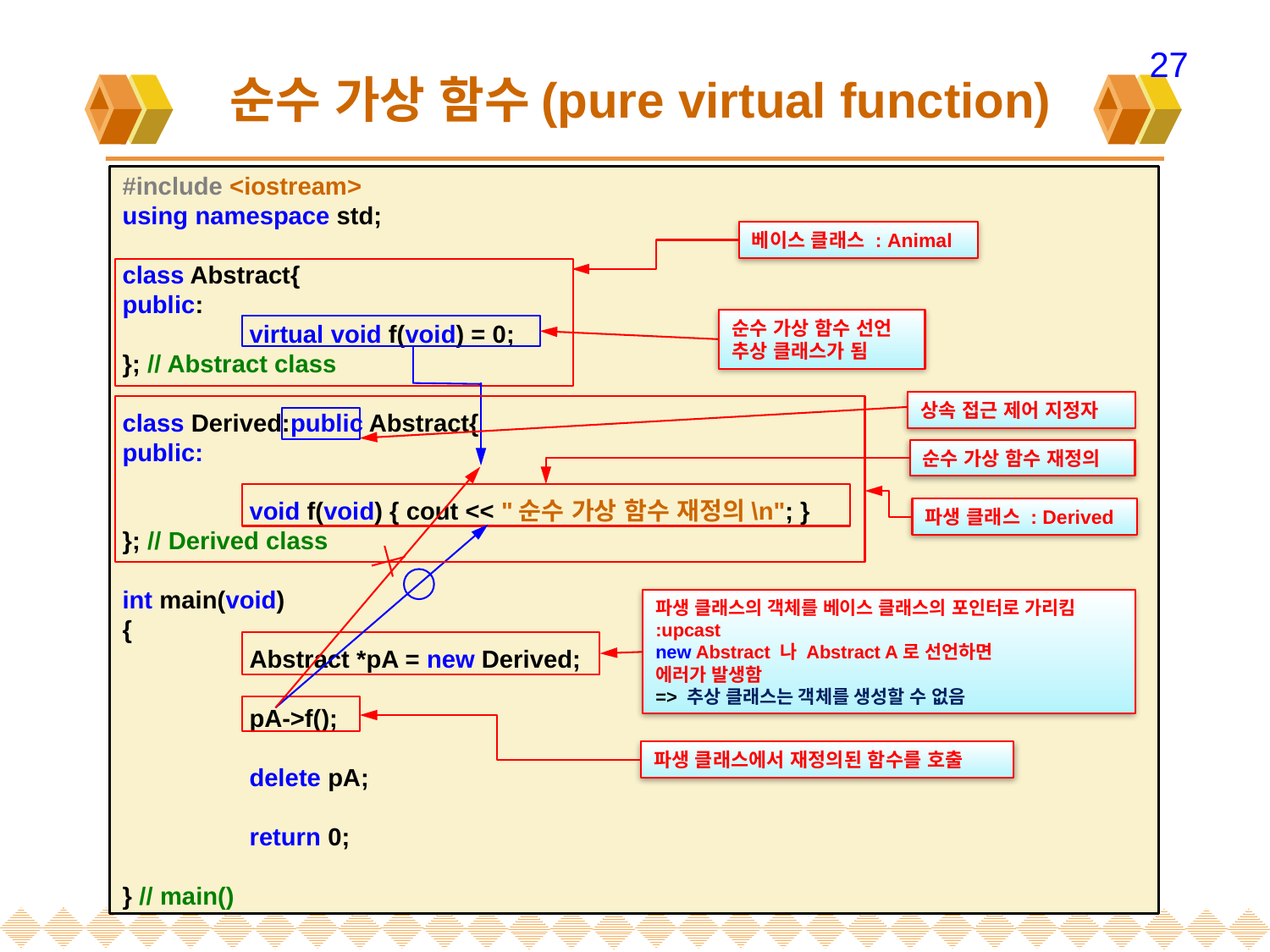

27
# 순수 가상 함수(pure virtual function)
#include <iostream>
using namespace std;

class Abstract{
public:
	virtual void f(void) = 0;
}; // Abstract class

class Derived:public Abstract{
public:

	void f(void) { cout << "순수 가상 함수 재정의\n"; }
}; // Derived class

int main(void)
{
	Abstract *pA = new Derived;

	pA->f();

	delete pA;

	return 0;

} // main()
베이스 클래스 : Animal

순수 가상 함수 선언
추상 클래스가 됨

상속 접근 제어 지정자

순수 가상 함수 재정의

파생 클래스 : Derived

파생 클래스의 객체를 베이스 클래스의 포인터로 가리킴
:upcast
new Abstract 나 Abstract A로 선언하면
에러가 발생함
=> 추상 클래스는 객체를 생성할 수 없음

파생 클래스에서 재정의된 함수를 호출